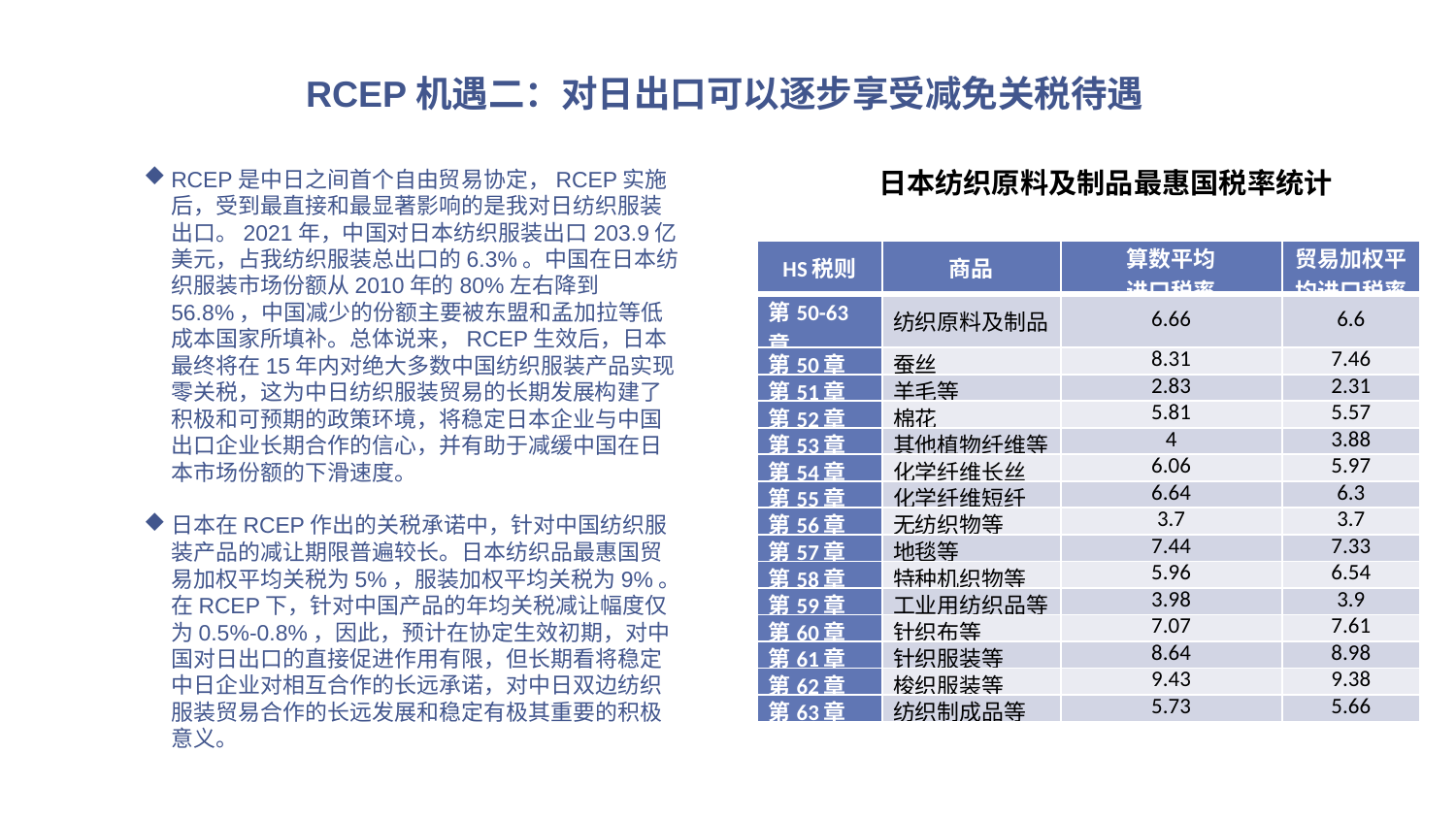

RCEP机遇二：对日出口可以逐步享受减免关税待遇

RCEP是中日之间首个自由贸易协定，RCEP实施后，受到最直接和最显著影响的是我对日纺织服装出口。2021年，中国对日本纺织服装出口203.9亿美元，占我纺织服装总出口的6.3%。中国在日本纺织服装市场份额从2010年的80%左右降到56.8%，中国减少的份额主要被东盟和孟加拉等低成本国家所填补。总体说来，RCEP生效后，日本最终将在15年内对绝大多数中国纺织服装产品实现零关税，这为中日纺织服装贸易的长期发展构建了积极和可预期的政策环境，将稳定日本企业与中国出口企业长期合作的信心，并有助于减缓中国在日本市场份额的下滑速度。

日本在RCEP作出的关税承诺中，针对中国纺织服装产品的减让期限普遍较长。日本纺织品最惠国贸易加权平均关税为5%，服装加权平均关税为9%。在RCEP下，针对中国产品的年均关税减让幅度仅为0.5%-0.8%，因此，预计在协定生效初期，对中国对日出口的直接促进作用有限，但长期看将稳定中日企业对相互合作的长远承诺，对中日双边纺织服装贸易合作的长远发展和稳定有极其重要的积极意义。

日本纺织原料及制品最惠国税率统计
| HS税则 | 商品 | 算数平均 进口税率 | 贸易加权平均进口税率 |
| --- | --- | --- | --- |
| 第50-63章 | 纺织原料及制品 | 6.66 | 6.6 |
| 第50章 | 蚕丝 | 8.31 | 7.46 |
| 第51章 | 羊毛等 | 2.83 | 2.31 |
| 第52章 | 棉花 | 5.81 | 5.57 |
| 第53章 | 其他植物纤维等 | 4 | 3.88 |
| 第54章 | 化学纤维长丝 | 6.06 | 5.97 |
| 第55章 | 化学纤维短纤 | 6.64 | 6.3 |
| 第56章 | 无纺织物等 | 3.7 | 3.7 |
| 第57章 | 地毯等 | 7.44 | 7.33 |
| 第58章 | 特种机织物等 | 5.96 | 6.54 |
| 第59章 | 工业用纺织品等 | 3.98 | 3.9 |
| 第60章 | 针织布等 | 7.07 | 7.61 |
| 第61章 | 针织服装等 | 8.64 | 8.98 |
| 第62章 | 梭织服装等 | 9.43 | 9.38 |
| 第63章 | 纺织制成品等 | 5.73 | 5.66 |